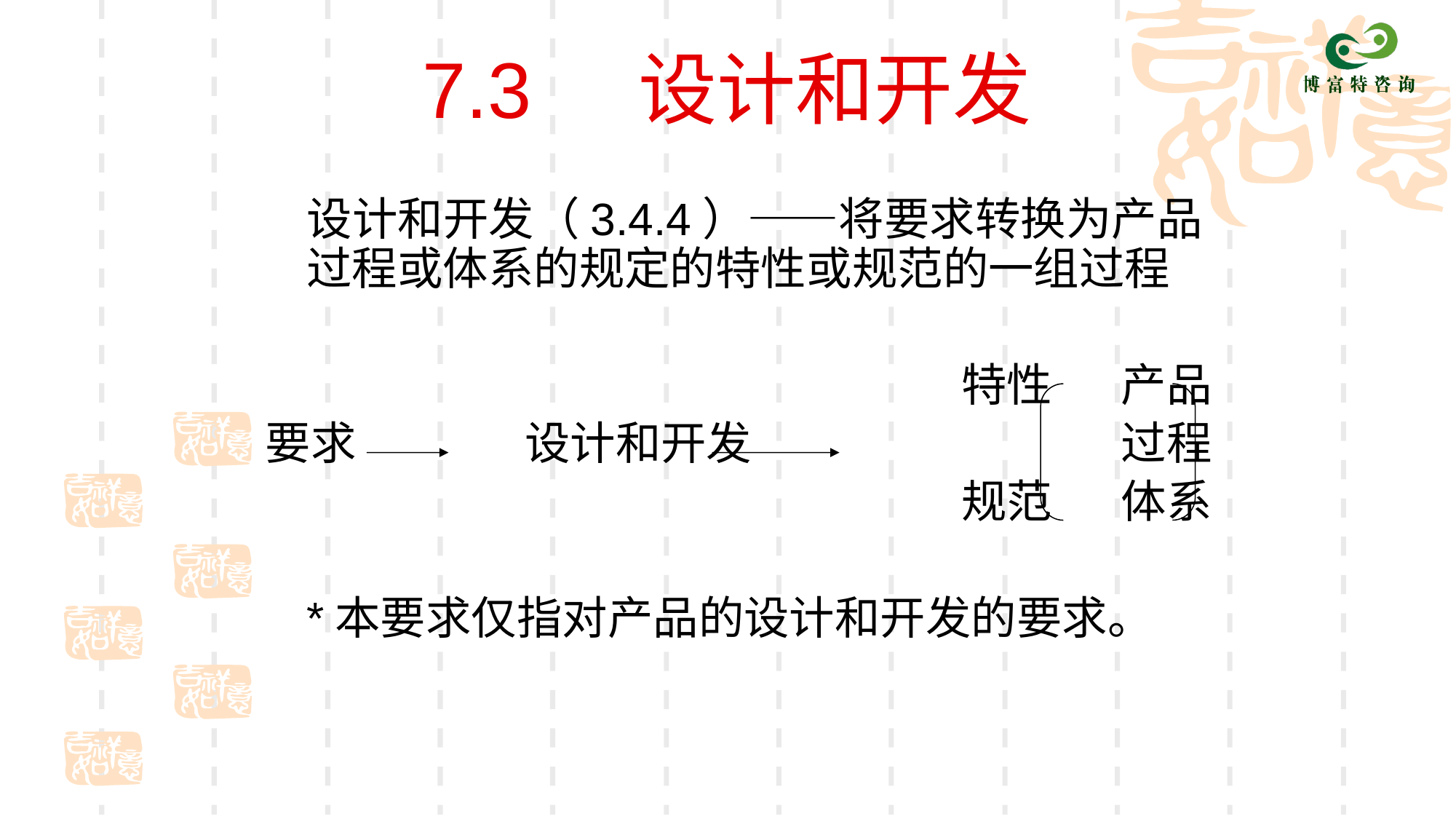

# 7.3    设计和开发
   设计和开发（3.4.4）——将要求转换为产品过程或体系的规定的特性或规范的一组过程

							特性	     产品
要求		设计和开发			     过程
							规范	     体系

	*本要求仅指对产品的设计和开发的要求。